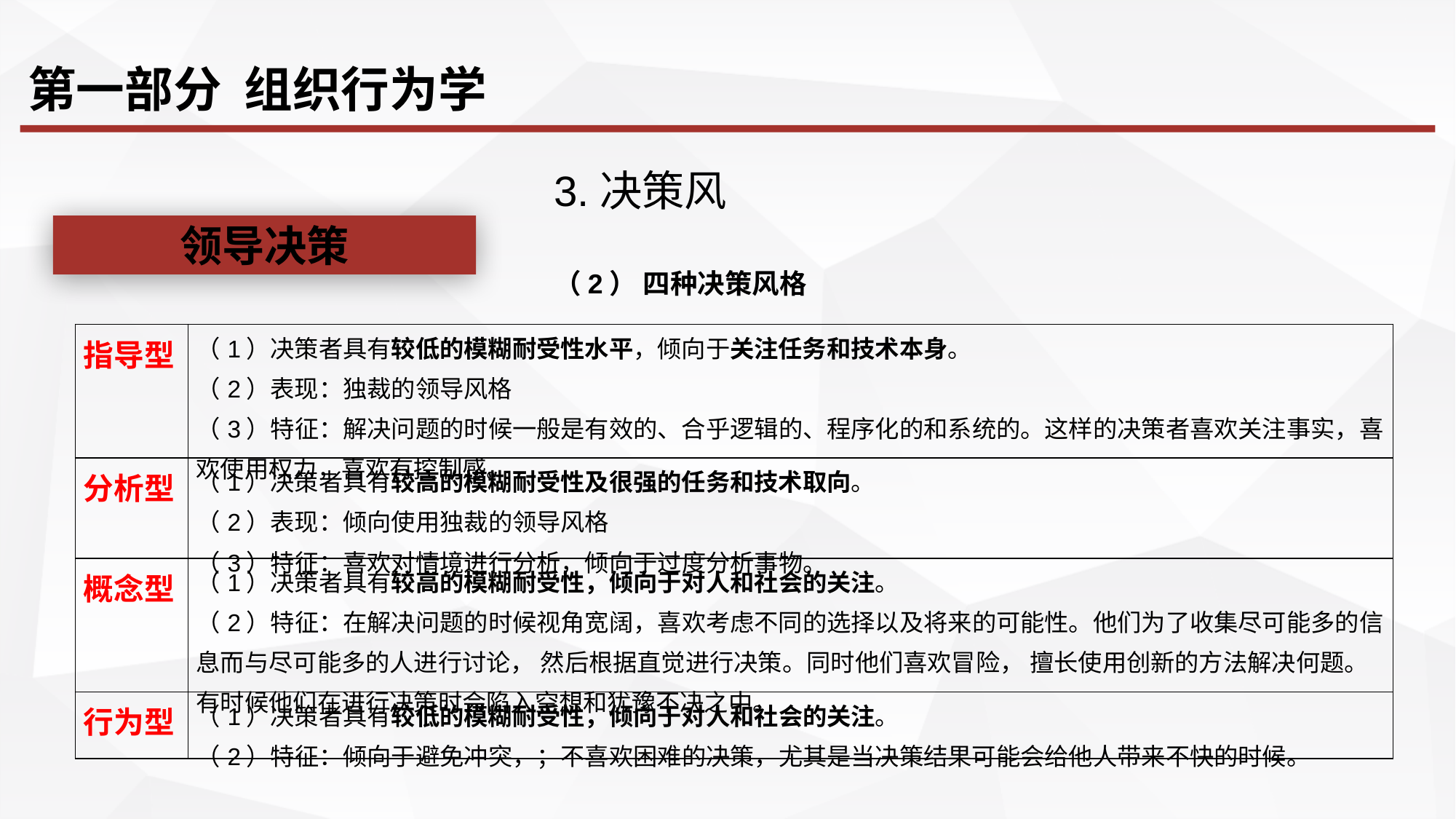

第一部分  组织行为学

3.决策风

（2） 四种决策风格

领导决策
| 指导型 | （1）决策者具有较低的模糊耐受性水平，倾向于关注任务和技术本身。 （2）表现：独裁的领导风格 （3）特征：解决问题的时候一般是有效的、合乎逻辑的、程序化的和系统的。这样的决策者喜欢关注事实，喜欢使用权力，喜欢有控制感。 |
| --- | --- |
| 分析型 | （1）决策者具有较高的模糊耐受性及很强的任务和技术取向。 （2）表现：倾向使用独裁的领导风格 （3）特征：喜欢对情境进行分析，倾向于过度分析事物。 |
| 概念型 | （1）决策者具有较高的模糊耐受性，倾向于对人和社会的关注。 （2）特征：在解决问题的时候视角宽阔，喜欢考虑不同的选择以及将来的可能性。他们为了收集尽可能多的信息而与尽可能多的人进行讨论， 然后根据直觉进行决策。同时他们喜欢冒险， 擅长使用创新的方法解决何题。有时候他们在进行决策时会陷入空想和犹豫不决之中。 |
| 行为型 | （1）决策者具有较低的模糊耐受性，倾向于对人和社会的关注。 （2）特征：倾向于避免冲突，；不喜欢困难的决策，尤其是当决策结果可能会给他人带来不快的时候。 |